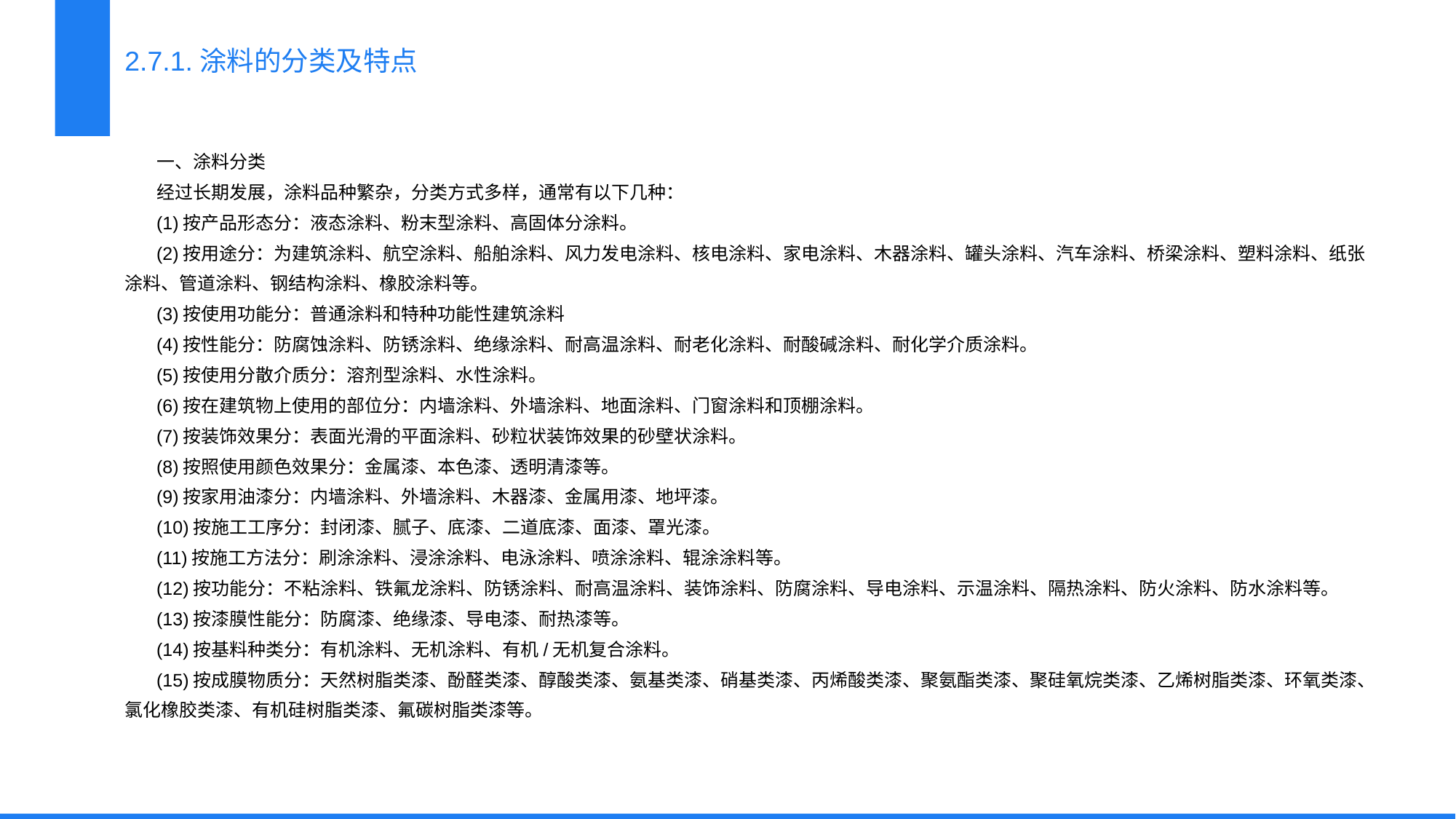

2.7.1.涂料的分类及特点

一、涂料分类
经过长期发展，涂料品种繁杂，分类方式多样，通常有以下几种：
(1)按产品形态分：液态涂料、粉末型涂料、高固体分涂料。
(2)按用途分：为建筑涂料、航空涂料、船舶涂料、风力发电涂料、核电涂料、家电涂料、木器涂料、罐头涂料、汽车涂料、桥梁涂料、塑料涂料、纸张涂料、管道涂料、钢结构涂料、橡胶涂料等。
(3)按使用功能分：普通涂料和特种功能性建筑涂料
(4)按性能分：防腐蚀涂料、防锈涂料、绝缘涂料、耐高温涂料、耐老化涂料、耐酸碱涂料、耐化学介质涂料。
(5)按使用分散介质分：溶剂型涂料、水性涂料。
(6)按在建筑物上使用的部位分：内墙涂料、外墙涂料、地面涂料、门窗涂料和顶棚涂料。
(7)按装饰效果分：表面光滑的平面涂料、砂粒状装饰效果的砂壁状涂料。
(8)按照使用颜色效果分：金属漆、本色漆、透明清漆等。
(9)按家用油漆分：内墙涂料、外墙涂料、木器漆、金属用漆、地坪漆。
(10)按施工工序分：封闭漆、腻子、底漆、二道底漆、面漆、罩光漆。
(11)按施工方法分：刷涂涂料、浸涂涂料、电泳涂料、喷涂涂料、辊涂涂料等。
(12)按功能分：不粘涂料、铁氟龙涂料、防锈涂料、耐高温涂料、装饰涂料、防腐涂料、导电涂料、示温涂料、隔热涂料、防火涂料、防水涂料等。
(13)按漆膜性能分：防腐漆、绝缘漆、导电漆、耐热漆等。
(14)按基料种类分：有机涂料、无机涂料、有机/无机复合涂料。
(15)按成膜物质分：天然树脂类漆、酚醛类漆、醇酸类漆、氨基类漆、硝基类漆、丙烯酸类漆、聚氨酯类漆、聚硅氧烷类漆、乙烯树脂类漆、环氧类漆、氯化橡胶类漆、有机硅树脂类漆、氟碳树脂类漆等。